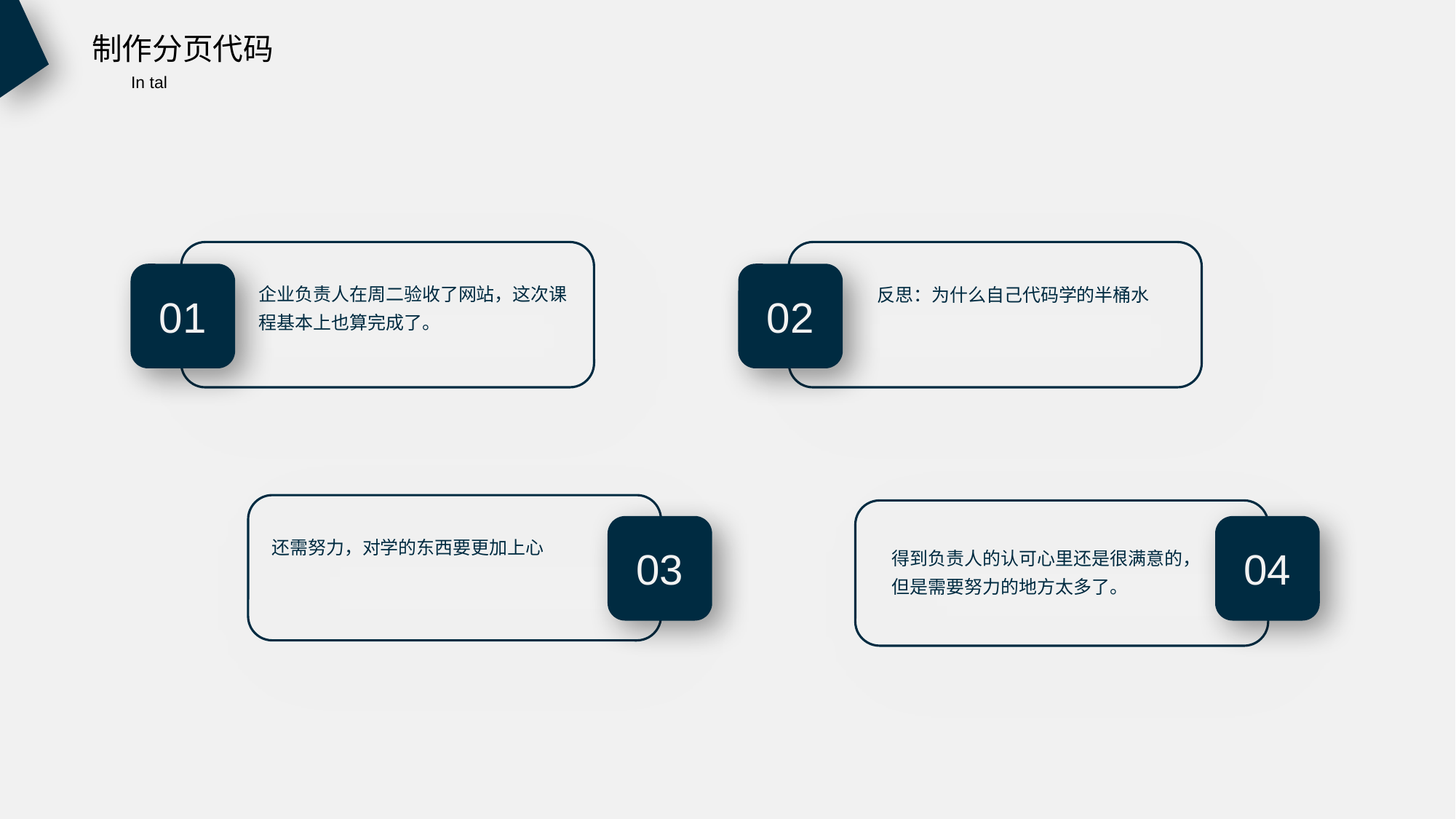

制作分页代码
In tal

01
02
企业负责人在周二验收了网站，这次课程基本上也算完成了。
反思：为什么自己代码学的半桶水

03
04
还需努力，对学的东西要更加上心
得到负责人的认可心里还是很满意的，但是需要努力的地方太多了。